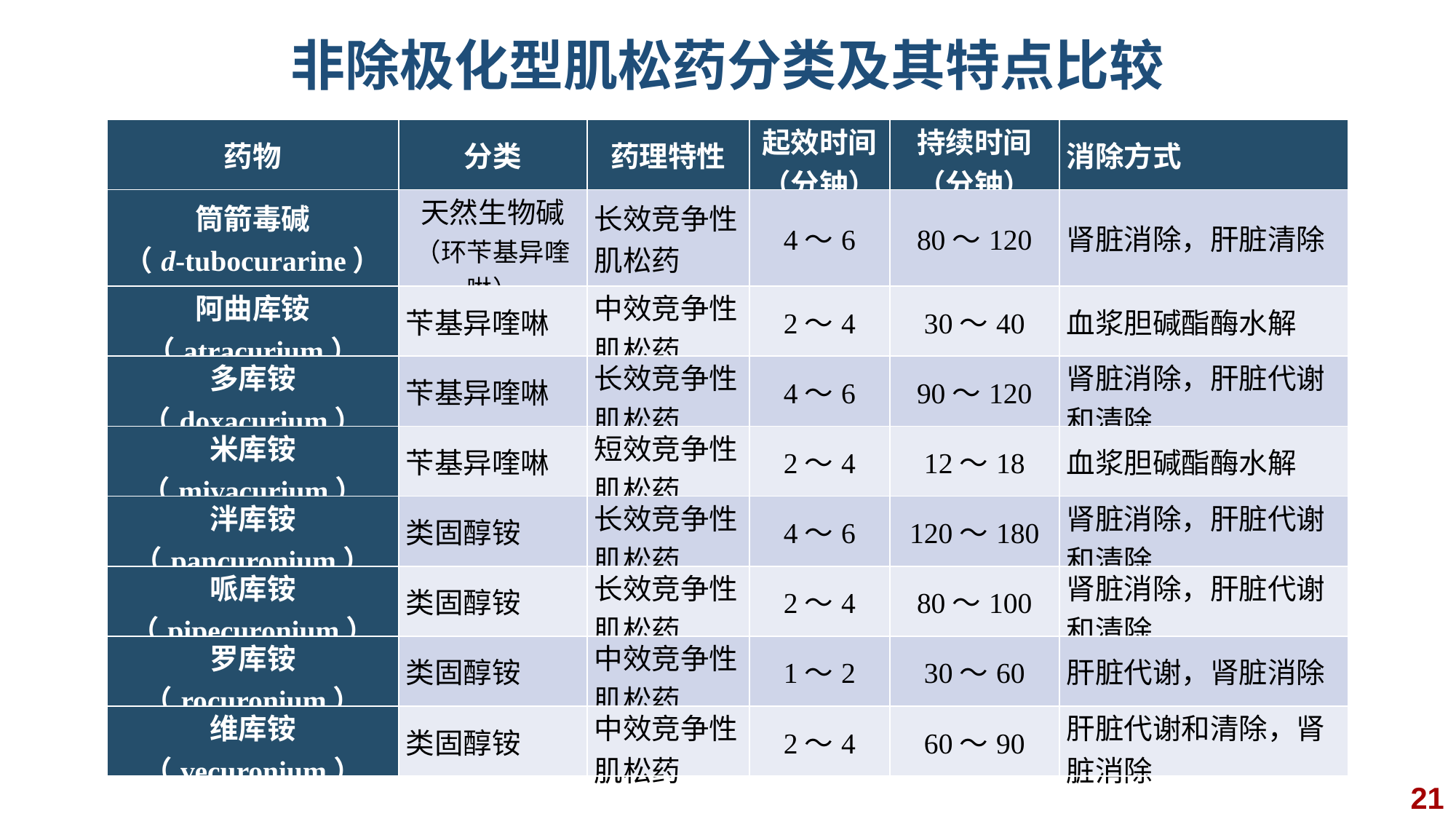

非除极化型肌松药分类及其特点比较
| 药物 | 分类 | 药理特性 | 起效时间（分钟） | 持续时间 （分钟） | 消除方式 |
| --- | --- | --- | --- | --- | --- |
| 筒箭毒碱 （d-tubocurarine） | 天然生物碱 （环苄基异喹啉） | 长效竞争性 肌松药 | 4～6 | 80～120 | 肾脏消除，肝脏清除 |
| 阿曲库铵 （atracurium） | 苄基异喹啉 | 中效竞争性 肌松药 | 2～4 | 30～40 | 血浆胆碱酯酶水解 |
| 多库铵 （doxacurium） | 苄基异喹啉 | 长效竞争性 肌松药 | 4～6 | 90～120 | 肾脏消除，肝脏代谢和清除 |
| 米库铵 （mivacurium） | 苄基异喹啉 | 短效竞争性 肌松药 | 2～4 | 12～18 | 血浆胆碱酯酶水解 |
| 泮库铵 （pancuronium） | 类固醇铵 | 长效竞争性 肌松药 | 4～6 | 120～180 | 肾脏消除，肝脏代谢和清除 |
| 哌库铵 （pipecuronium） | 类固醇铵 | 长效竞争性 肌松药 | 2～4 | 80～100 | 肾脏消除，肝脏代谢和清除 |
| 罗库铵 （rocuronium） | 类固醇铵 | 中效竞争性 肌松药 | 1～2 | 30～60 | 肝脏代谢，肾脏消除 |
| 维库铵 （vecuronium） | 类固醇铵 | 中效竞争性 肌松药 | 2～4 | 60～90 | 肝脏代谢和清除，肾脏消除 |
21